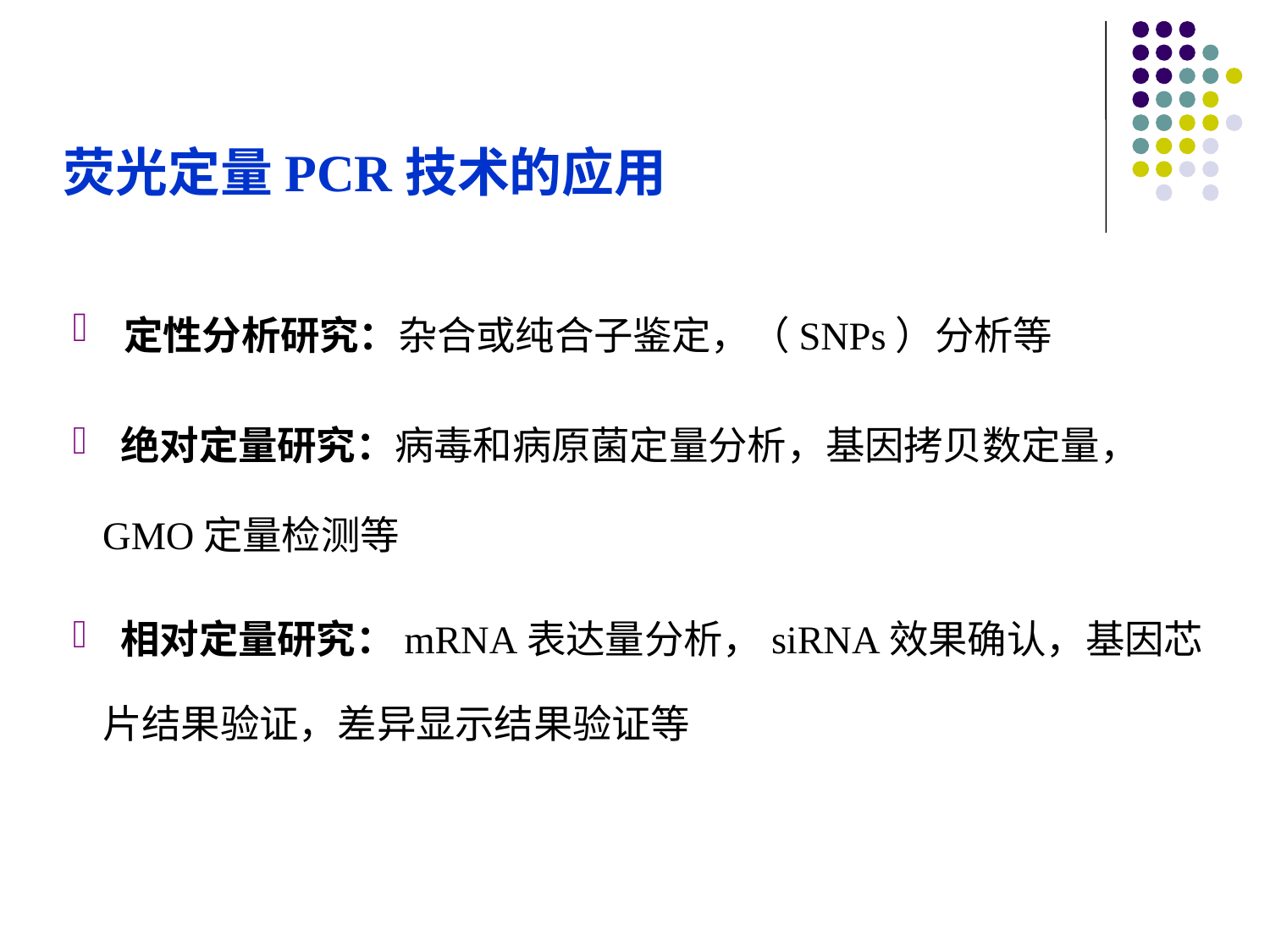

荧光定量PCR技术的应用
 定性分析研究：杂合或纯合子鉴定，（SNPs）分析等
 绝对定量研究：病毒和病原菌定量分析，基因拷贝数定量，        GMO定量检测等
 相对定量研究：mRNA表达量分析，siRNA效果确认，基因芯片结果验证，差异显示结果验证等